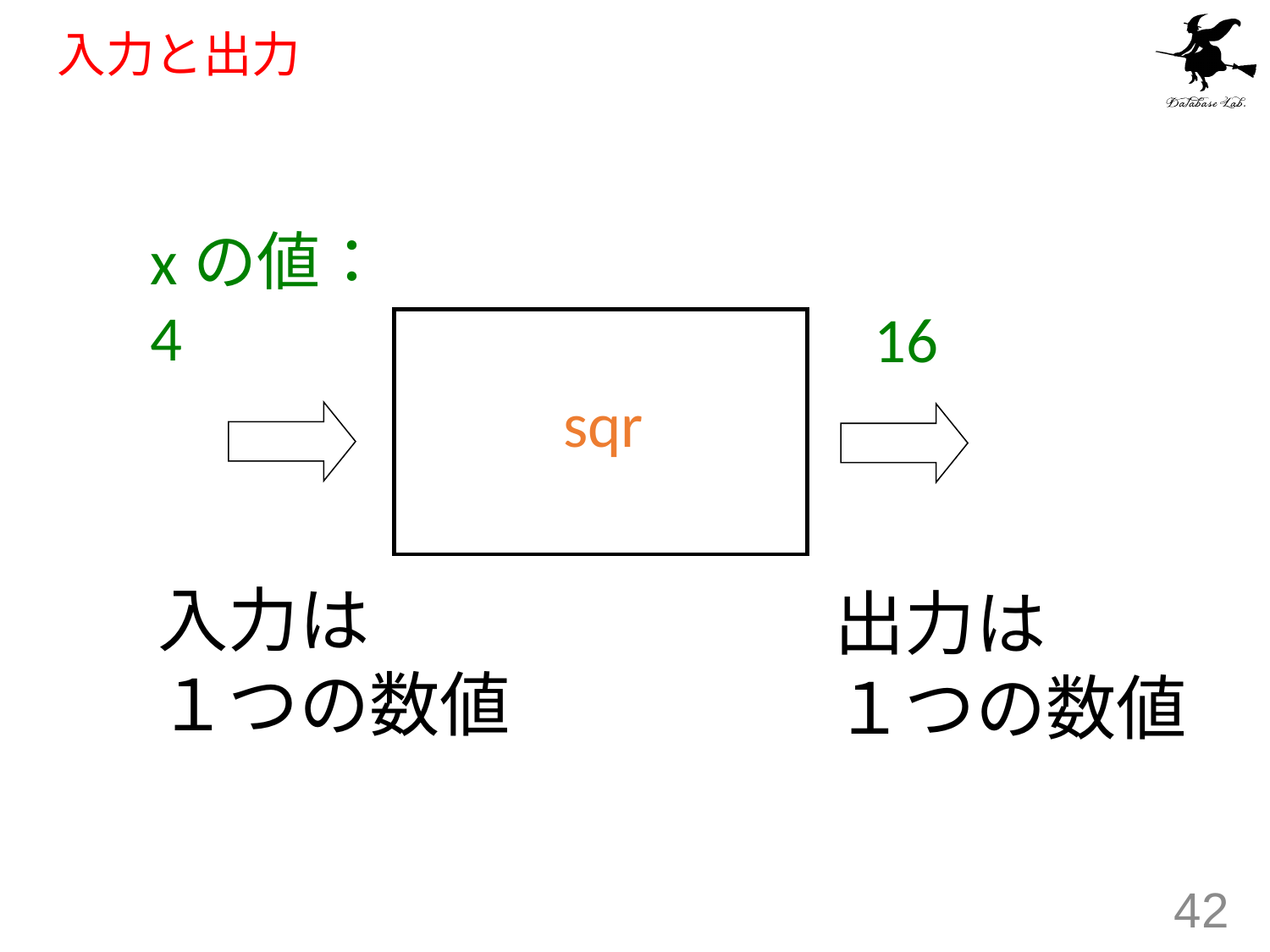

# 入力と出力
xの値：
4
16

sqr

入力は
１つの数値
出力は
１つの数値
42